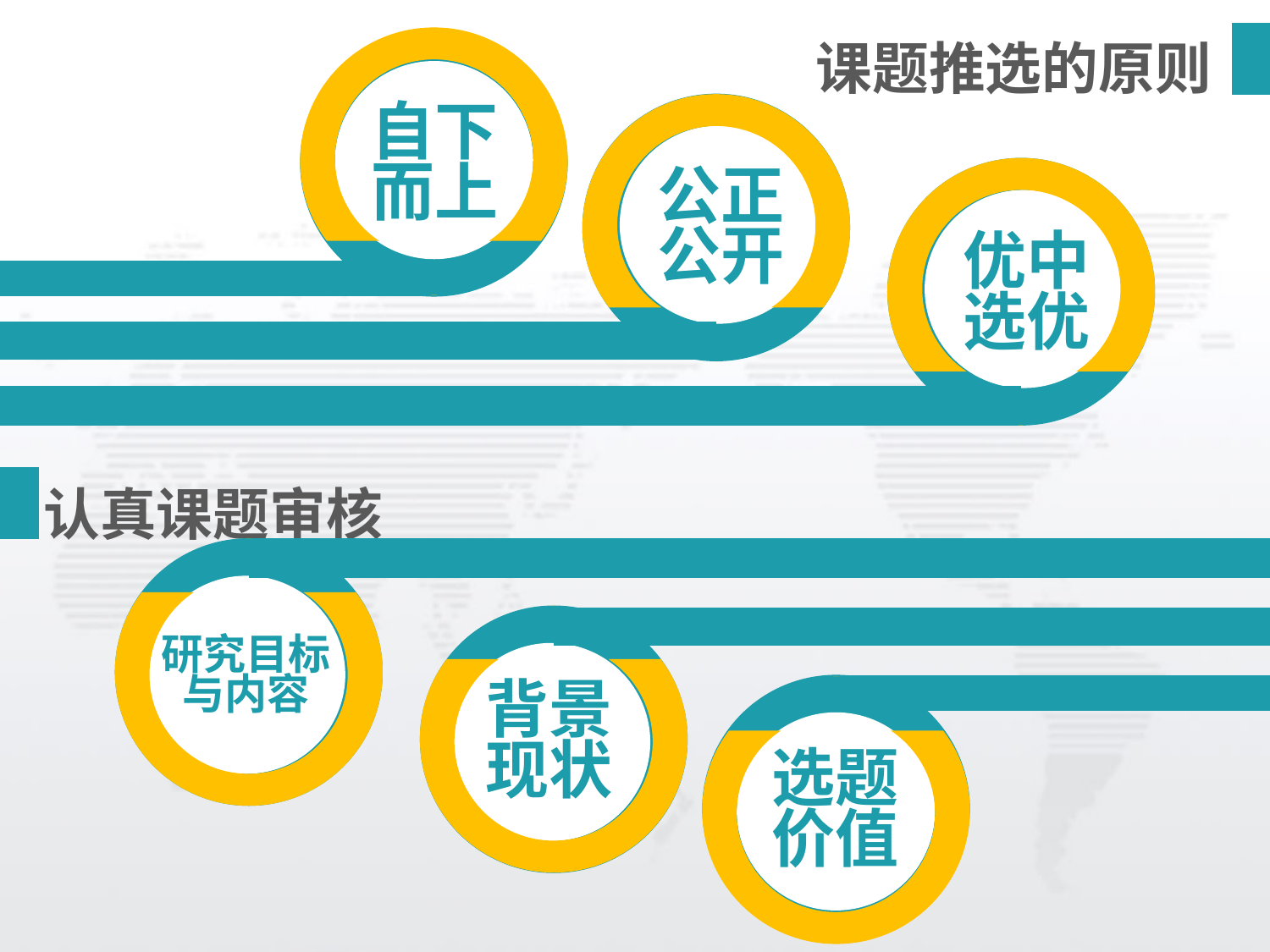

课题推选的原则

自下而上

公正公开

优中选优

认真课题审核

研究目标与内容

背景现状

选题价值